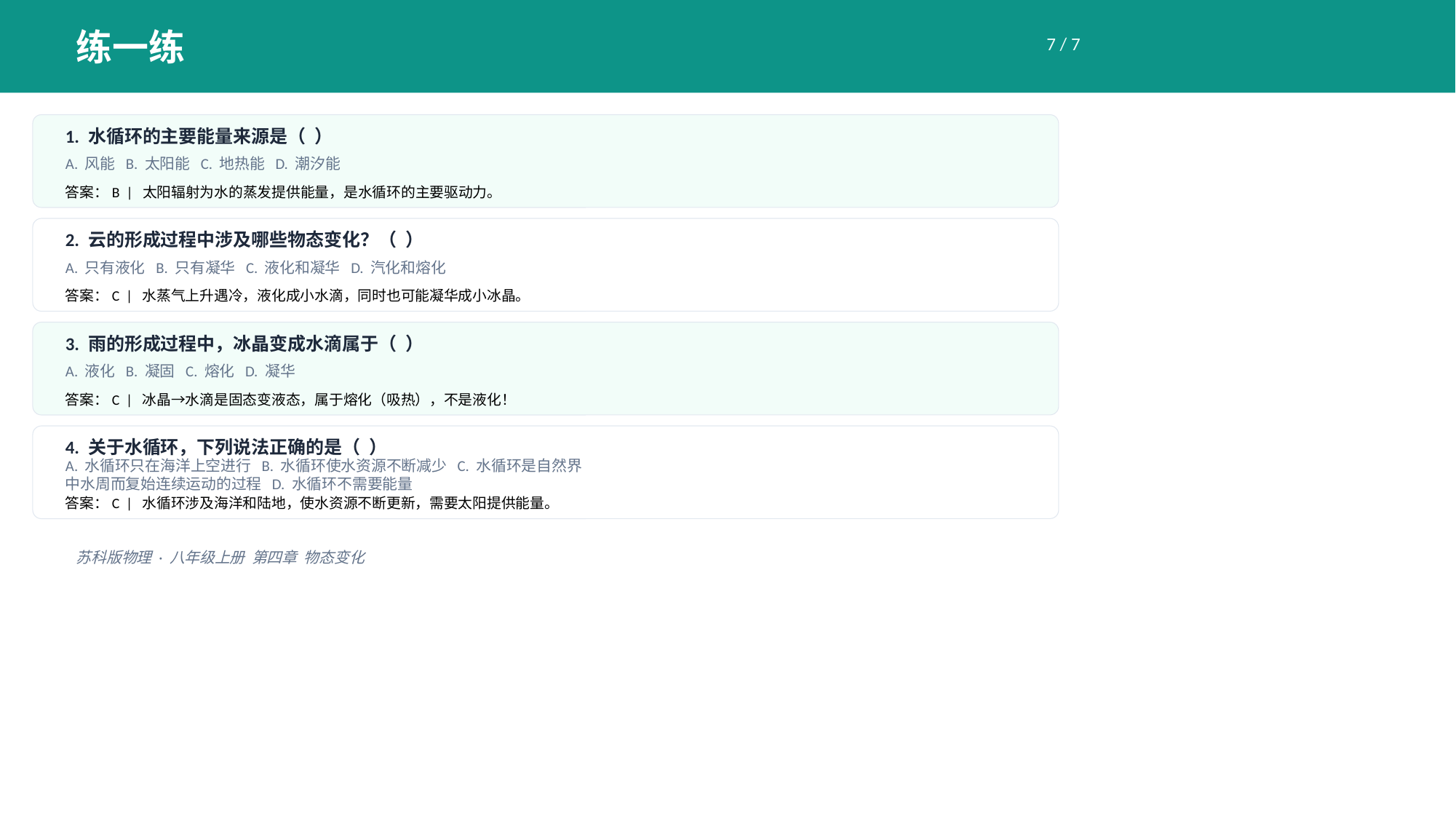

练一练
7 / 7

1. 水循环的主要能量来源是（  ）
A. 风能  B. 太阳能  C. 地热能  D. 潮汐能
答案：B  |  太阳辐射为水的蒸发提供能量，是水循环的主要驱动力。

2. 云的形成过程中涉及哪些物态变化？（  ）
A. 只有液化  B. 只有凝华  C. 液化和凝华  D. 汽化和熔化
答案：C  |  水蒸气上升遇冷，液化成小水滴，同时也可能凝华成小冰晶。

3. 雨的形成过程中，冰晶变成水滴属于（  ）
A. 液化  B. 凝固  C. 熔化  D. 凝华
答案：C  |  冰晶→水滴是固态变液态，属于熔化（吸热），不是液化！

4. 关于水循环，下列说法正确的是（  ）
A. 水循环只在海洋上空进行  B. 水循环使水资源不断减少  C. 水循环是自然界中水周而复始连续运动的过程  D. 水循环不需要能量
答案：C  |  水循环涉及海洋和陆地，使水资源不断更新，需要太阳提供能量。
苏科版物理 · 八年级上册  第四章  物态变化